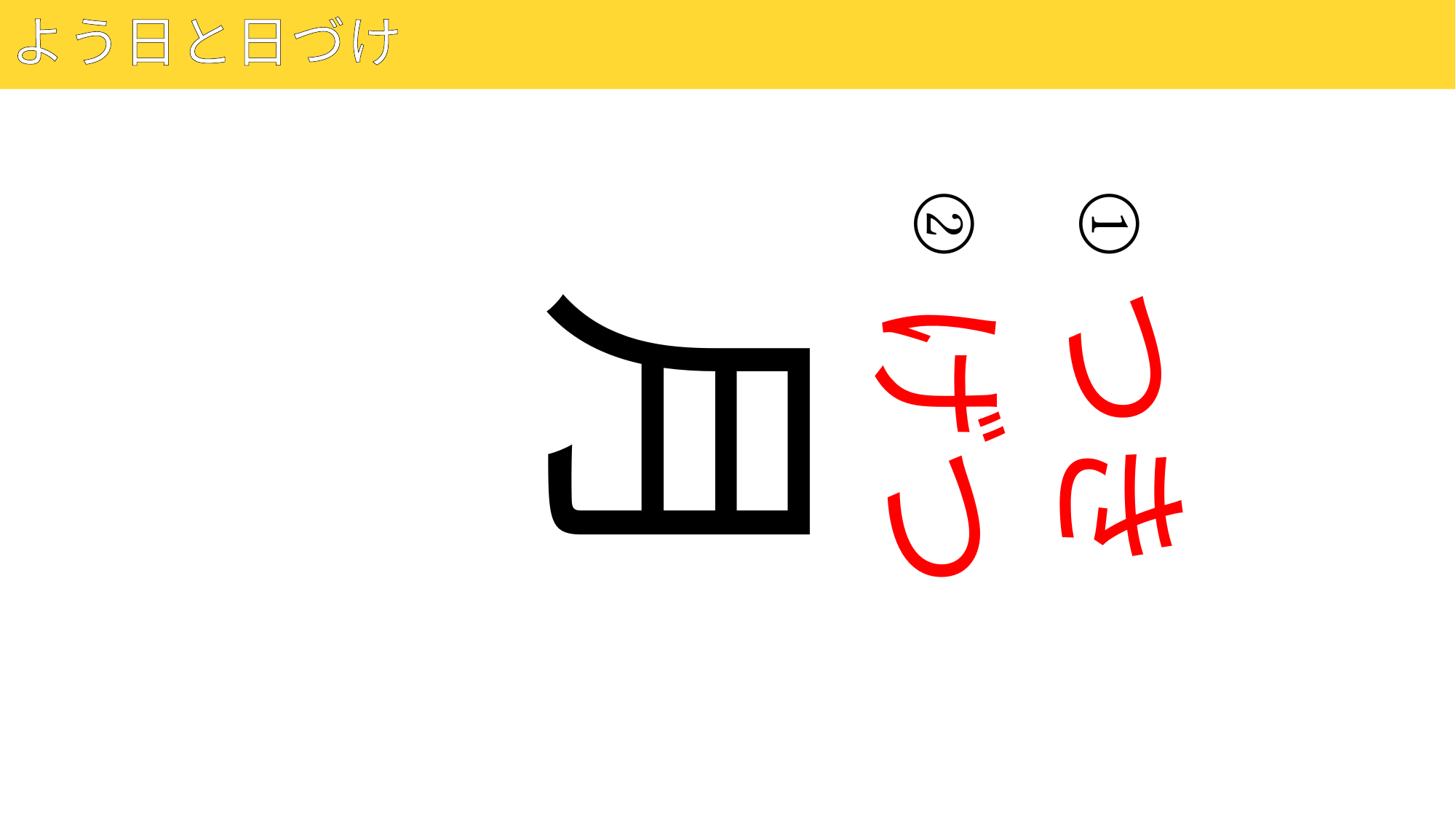

# よう日と日づけ
14
②
①
つき
月
げつ